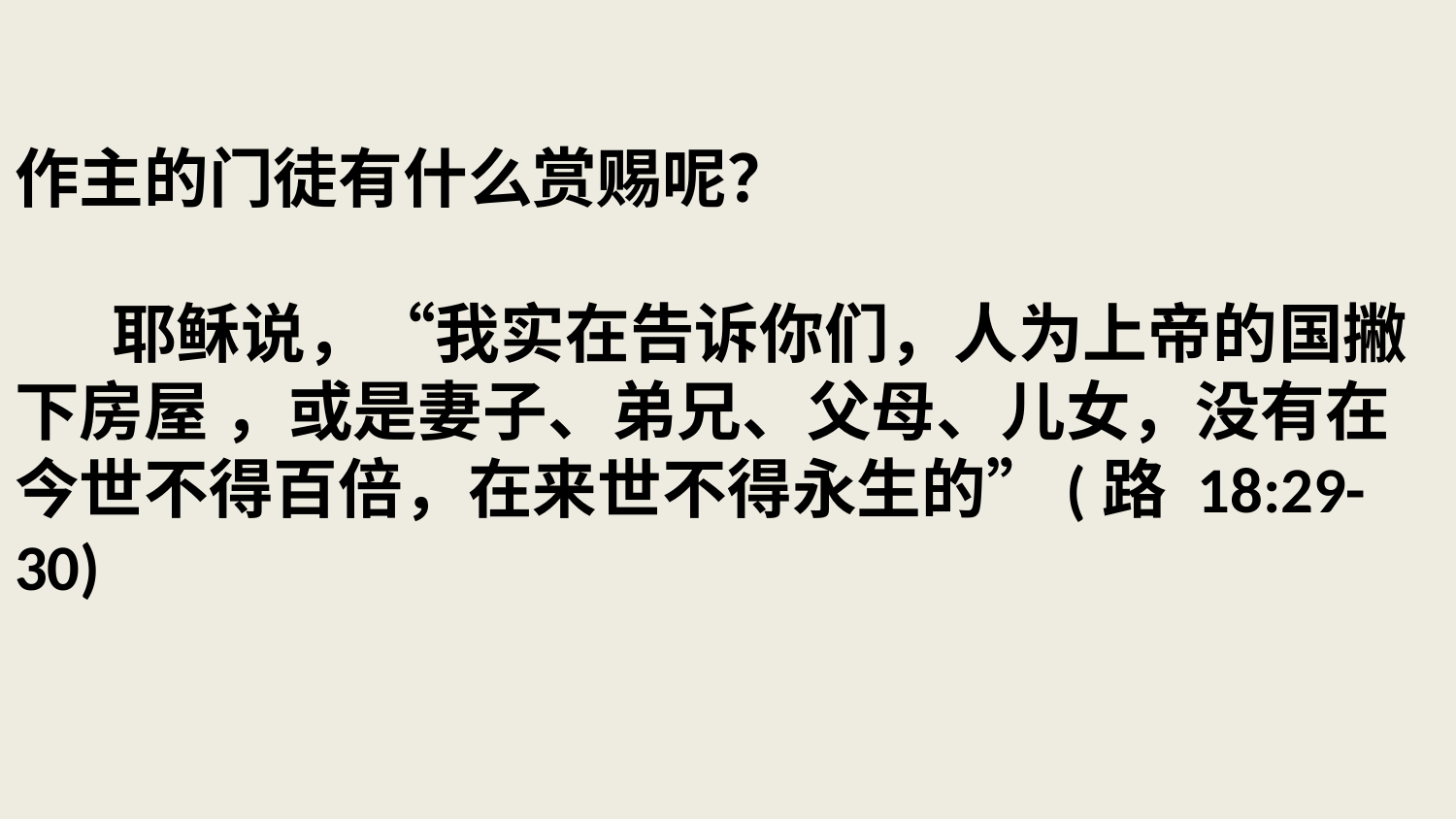

# 作主的门徒有什么赏赐呢？ 耶稣说，“我实在告诉你们，人为上帝的国撇下房屋 ，或是妻子、弟兄、父母、儿女，没有在今世不得百倍，在来世不得永生的”(路 18:29-30)